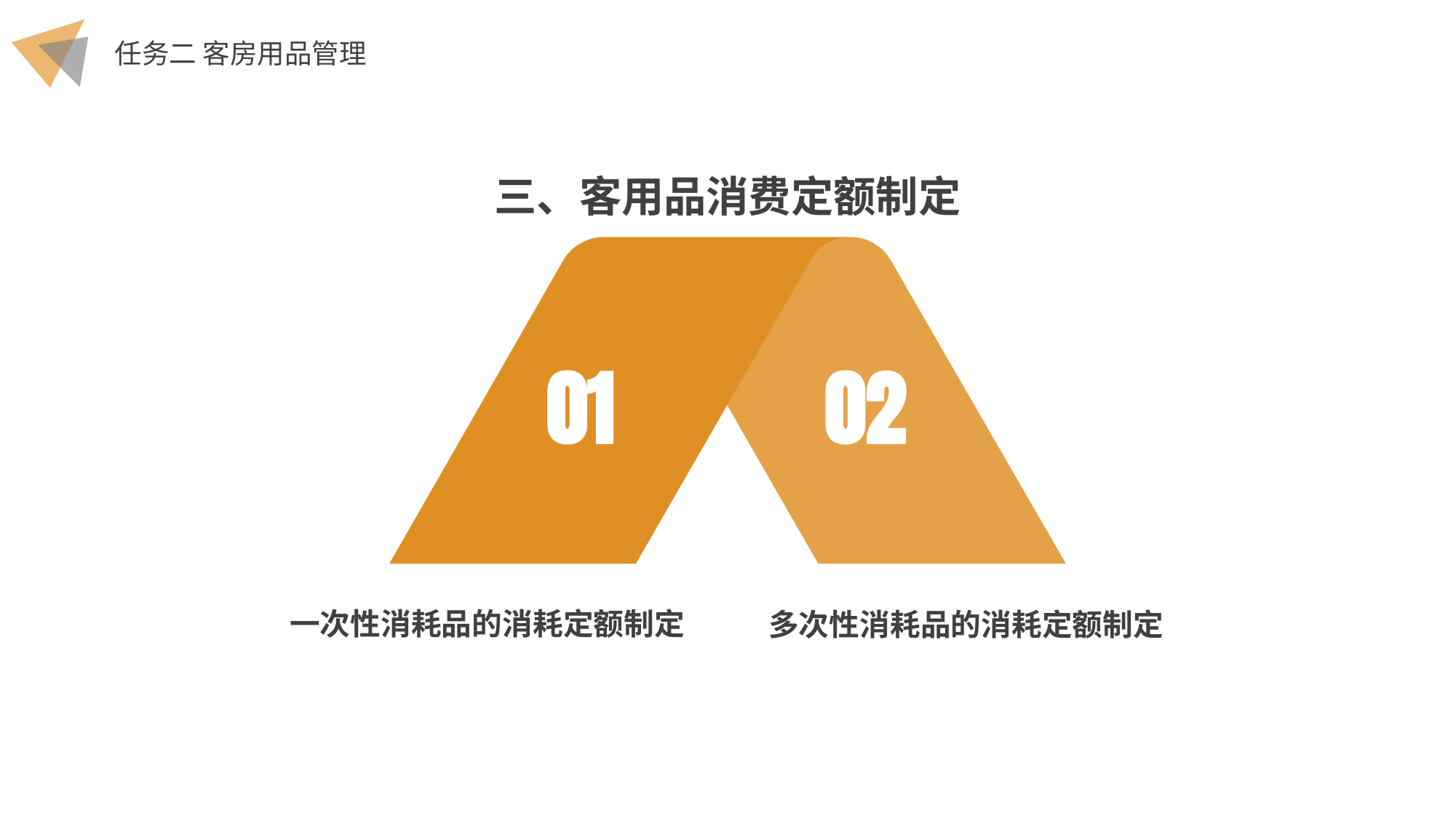

三、客用品消费定额制定

01
02
一次性消耗品的消耗定额制定
多次性消耗品的消耗定额制定